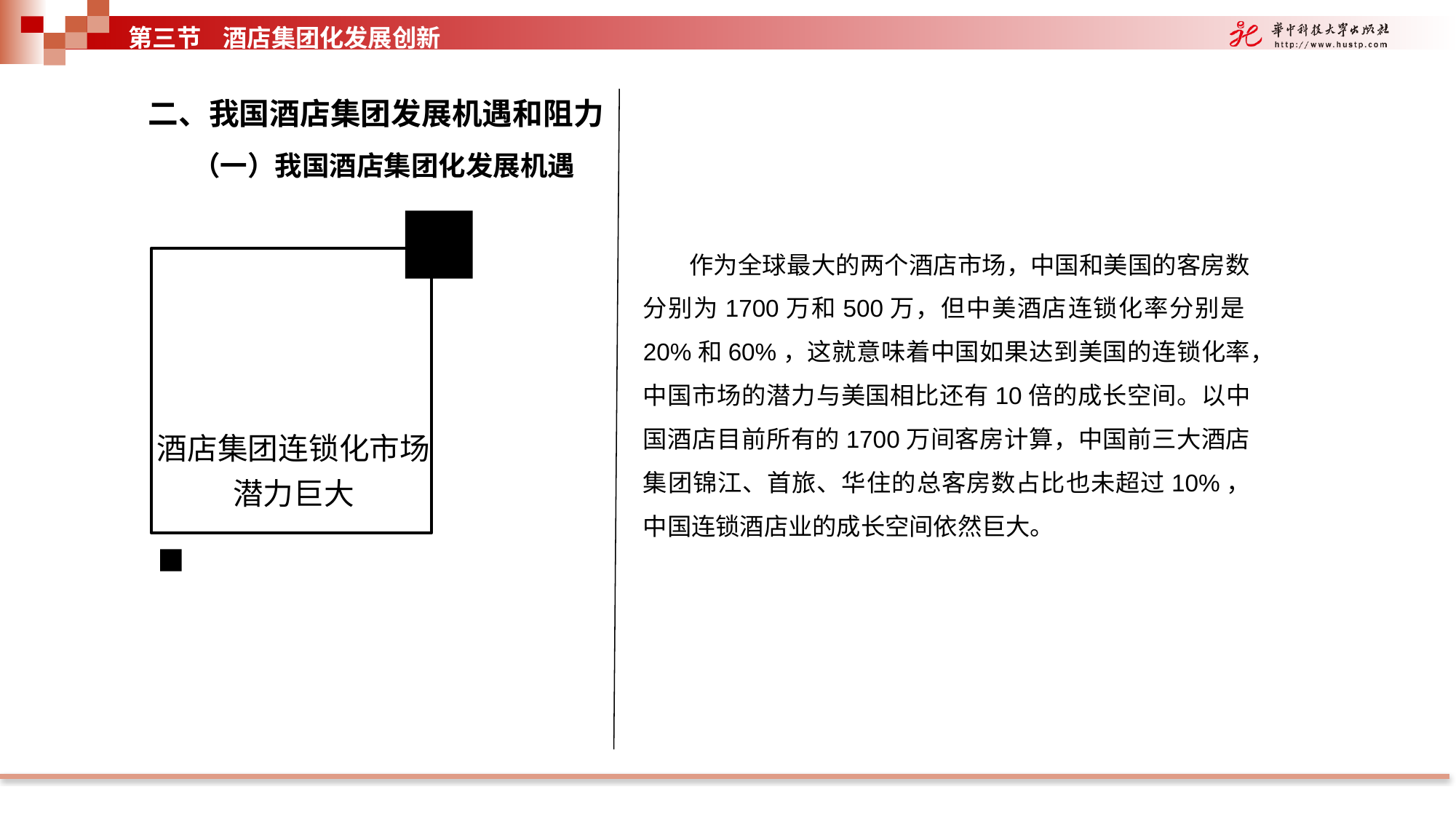

第三节    酒店集团化发展创新

酒店集团连锁化市场潜力巨大

       作为全球最大的两个酒店市场，中国和美国的客房数分别为1700万和500万，但中美酒店连锁化率分别是20%和60%，这就意味着中国如果达到美国的连锁化率，中国市场的潜力与美国相比还有10倍的成长空间。以中国酒店目前所有的1700万间客房计算，中国前三大酒店集团锦江、首旅、华住的总客房数占比也未超过10%，中国连锁酒店业的成长空间依然巨大。
二、我国酒店集团发展机遇和阻力
（一）我国酒店集团化发展机遇